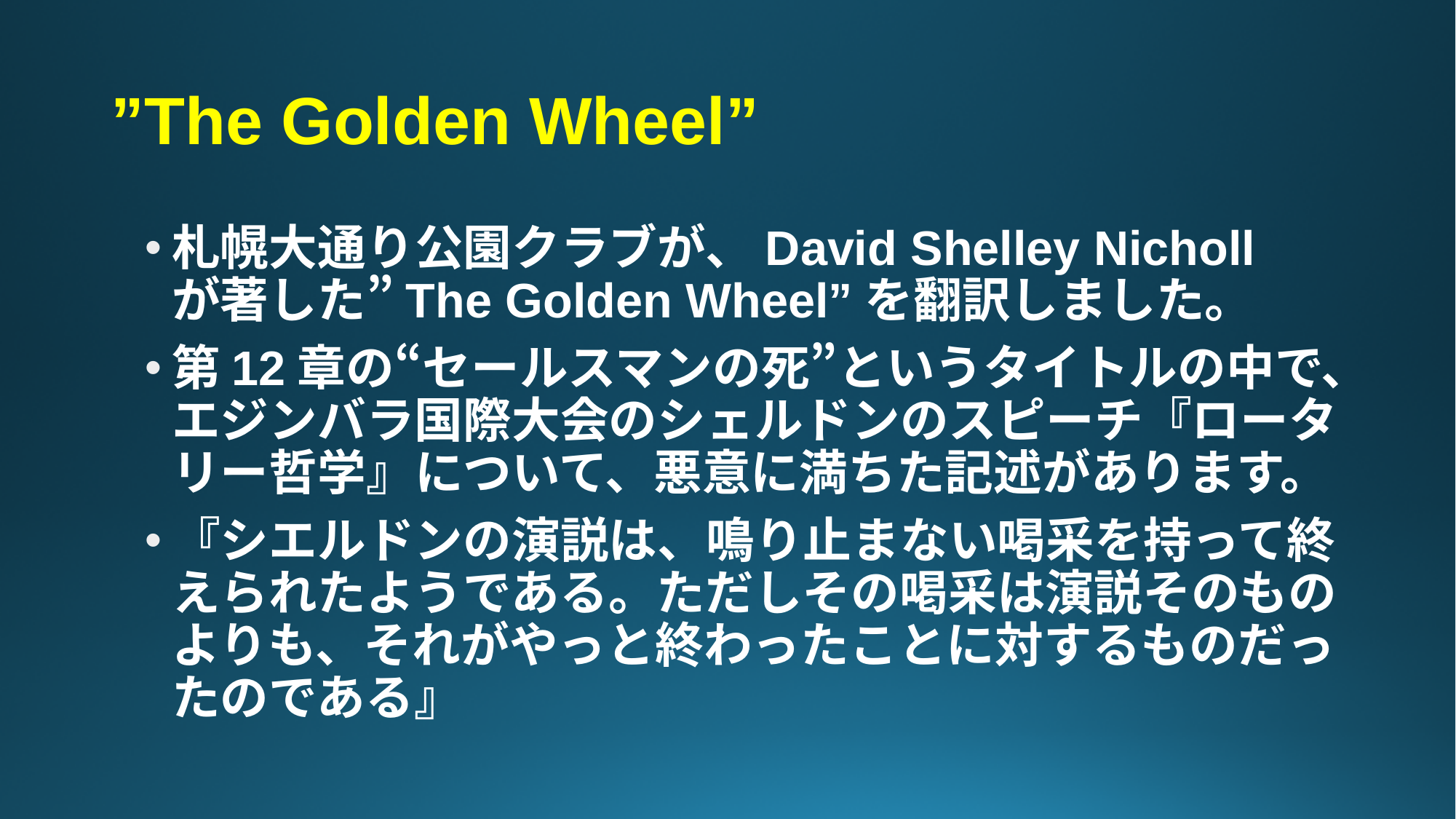

# ”The Golden Wheel”
札幌大通り公園クラブが、David Shelley Nicholl　が著した”The Golden Wheel”を翻訳しました。
第12章の“セールスマンの死”というタイトルの中で、エジンバラ国際大会のシェルドンのスピーチ『ロータリー哲学』について、悪意に満ちた記述があります。
『シエルドンの演説は、鳴り止まない喝采を持って終えられたようである。ただしその喝采は演説そのものよりも、それがやっと終わったことに対するものだったのである』